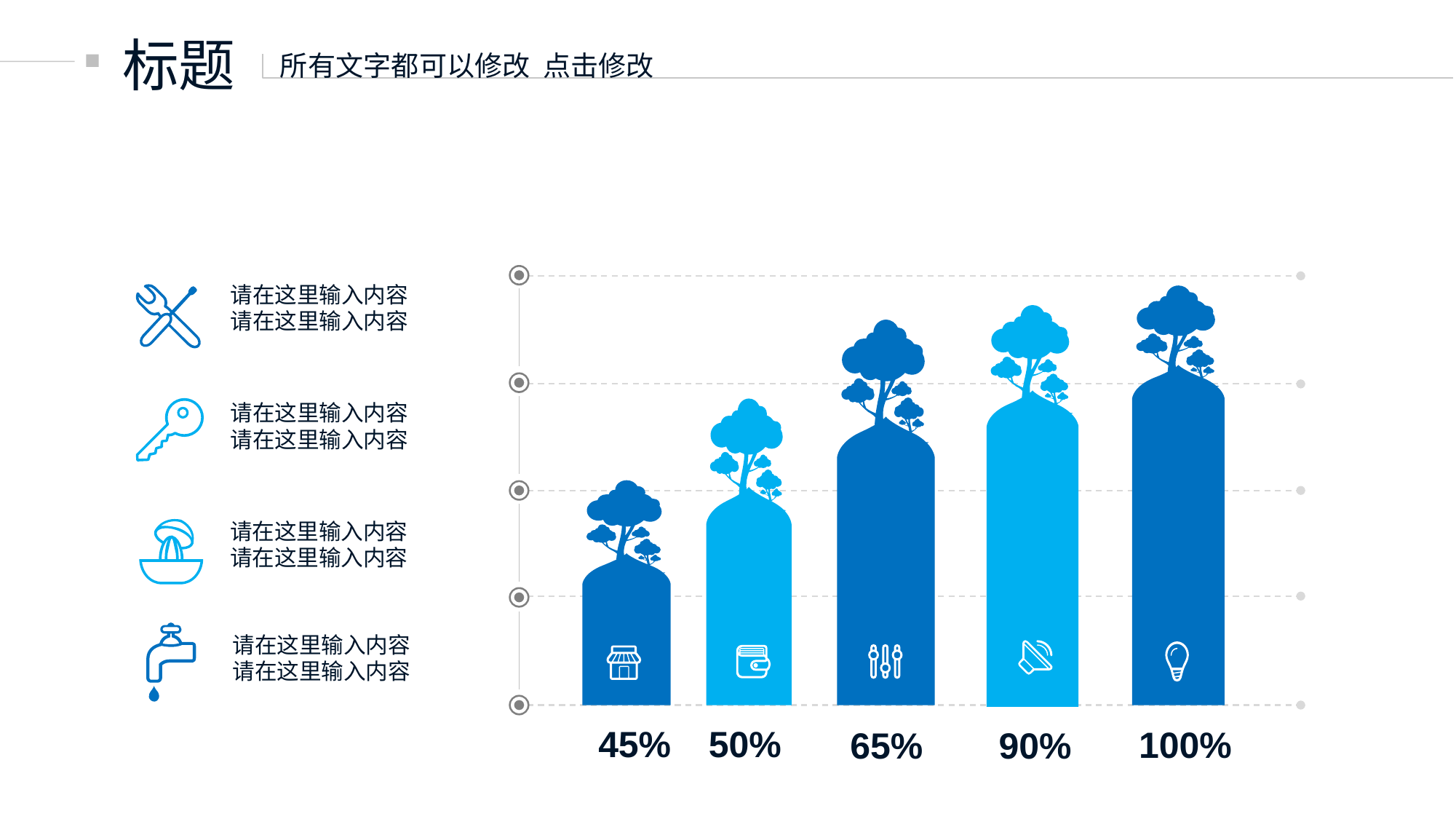

标题
所有文字都可以修改  点击修改

请在这里输入内容
请在这里输入内容

请在这里输入内容
请在这里输入内容

请在这里输入内容
请在这里输入内容

请在这里输入内容
请在这里输入内容

45%
50%
100%
90%
65%